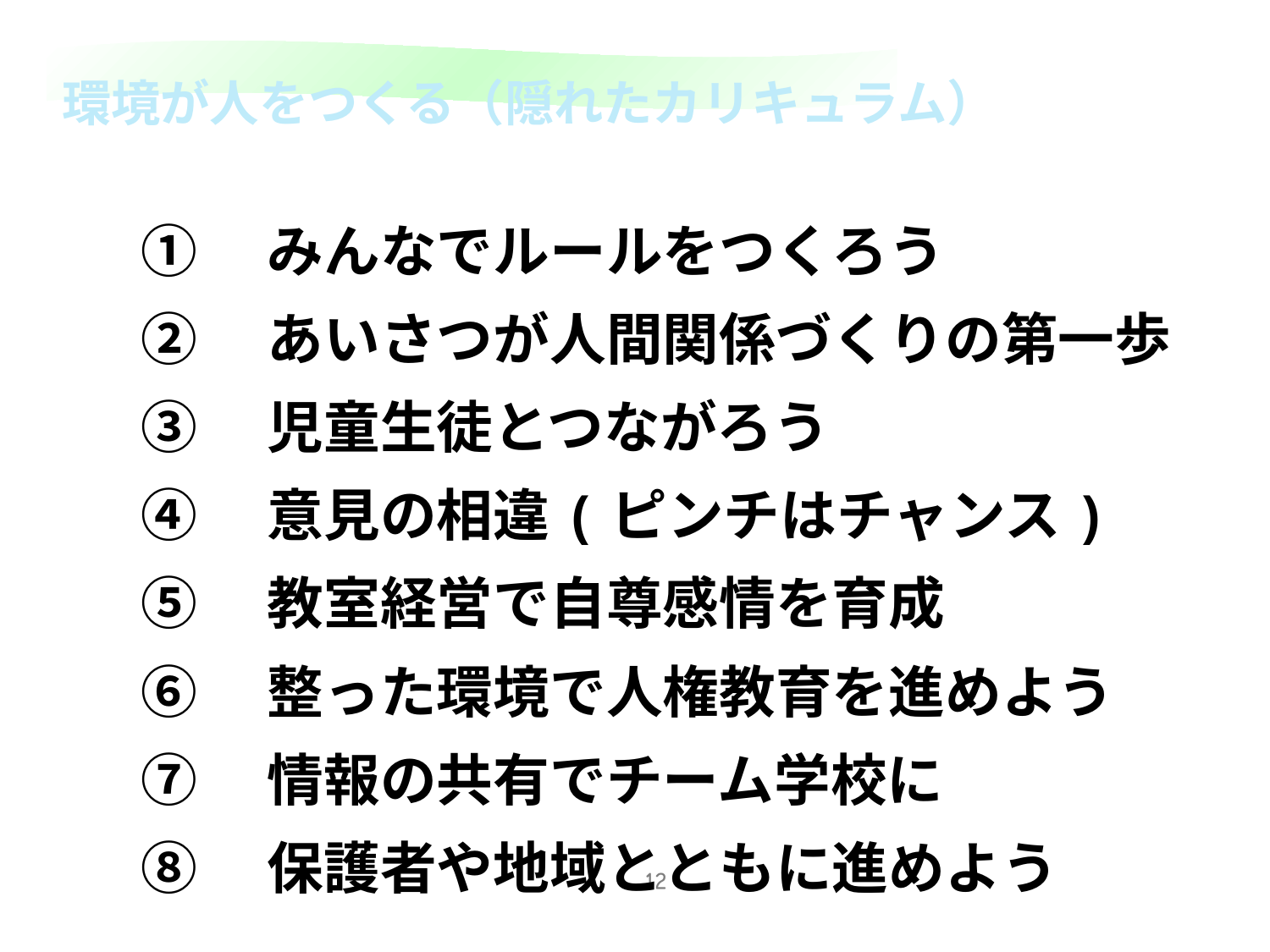

環境が人をつくる（隠れたカリキュラム）
①　みんなでルールをつくろう
②　あいさつが人間関係づくりの第一歩
③　児童生徒とつながろう
④　意見の相違(ピンチはチャンス)
⑤　教室経営で自尊感情を育成
⑥　整った環境で人権教育を進めよう
⑦　情報の共有でチーム学校に
⑧　保護者や地域とともに進めよう
12